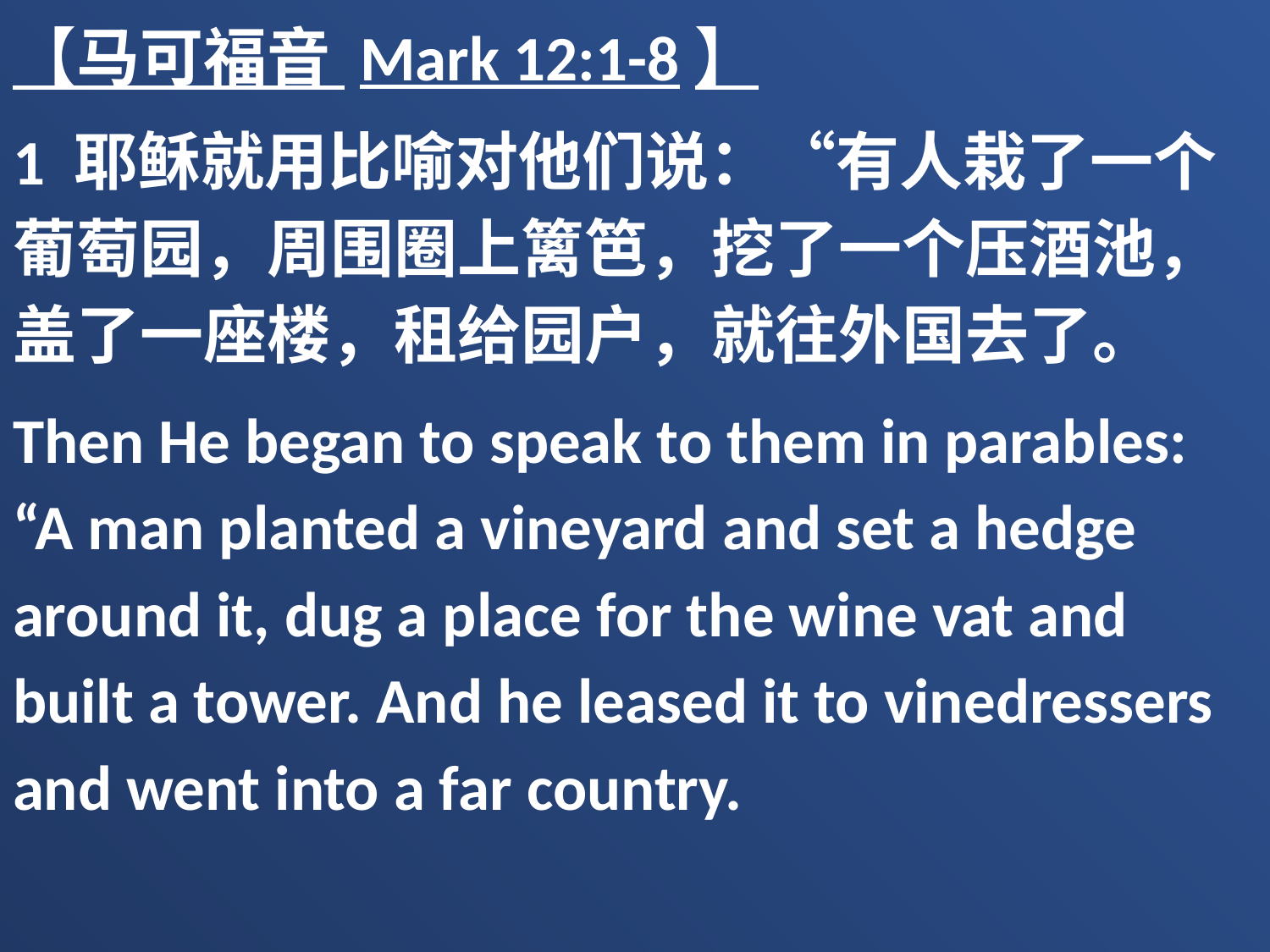

【马可福音 Mark 12:1-8】
1 耶稣就用比喻对他们说：“有人栽了一个葡萄园，周围圈上篱笆，挖了一个压酒池，盖了一座楼，租给园户，就往外国去了。
Then He began to speak to them in parables: “A man planted a vineyard and set a hedge around it, dug a place for the wine vat and built a tower. And he leased it to vinedressers and went into a far country.